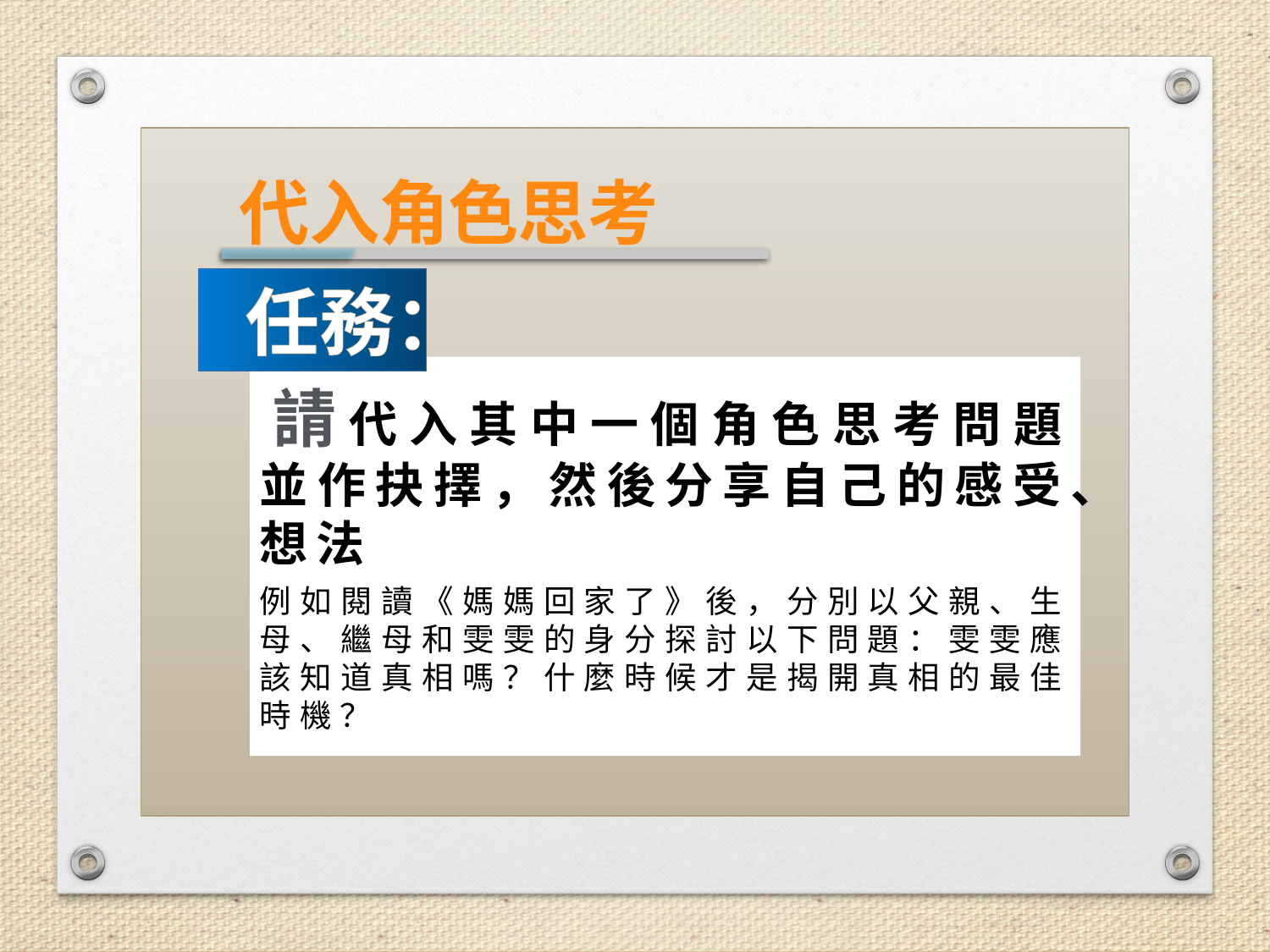

代入角色思考

 任務：

 請代入其中一個角色思考問題並作抉擇，然後分享自己的感受、想法
例如閱讀《媽媽回家了》後，分別以父親、生母、繼母和雯雯的身分探討以下問題：雯雯應該知道真相嗎？什麼時候才是揭開真相的最佳時機？